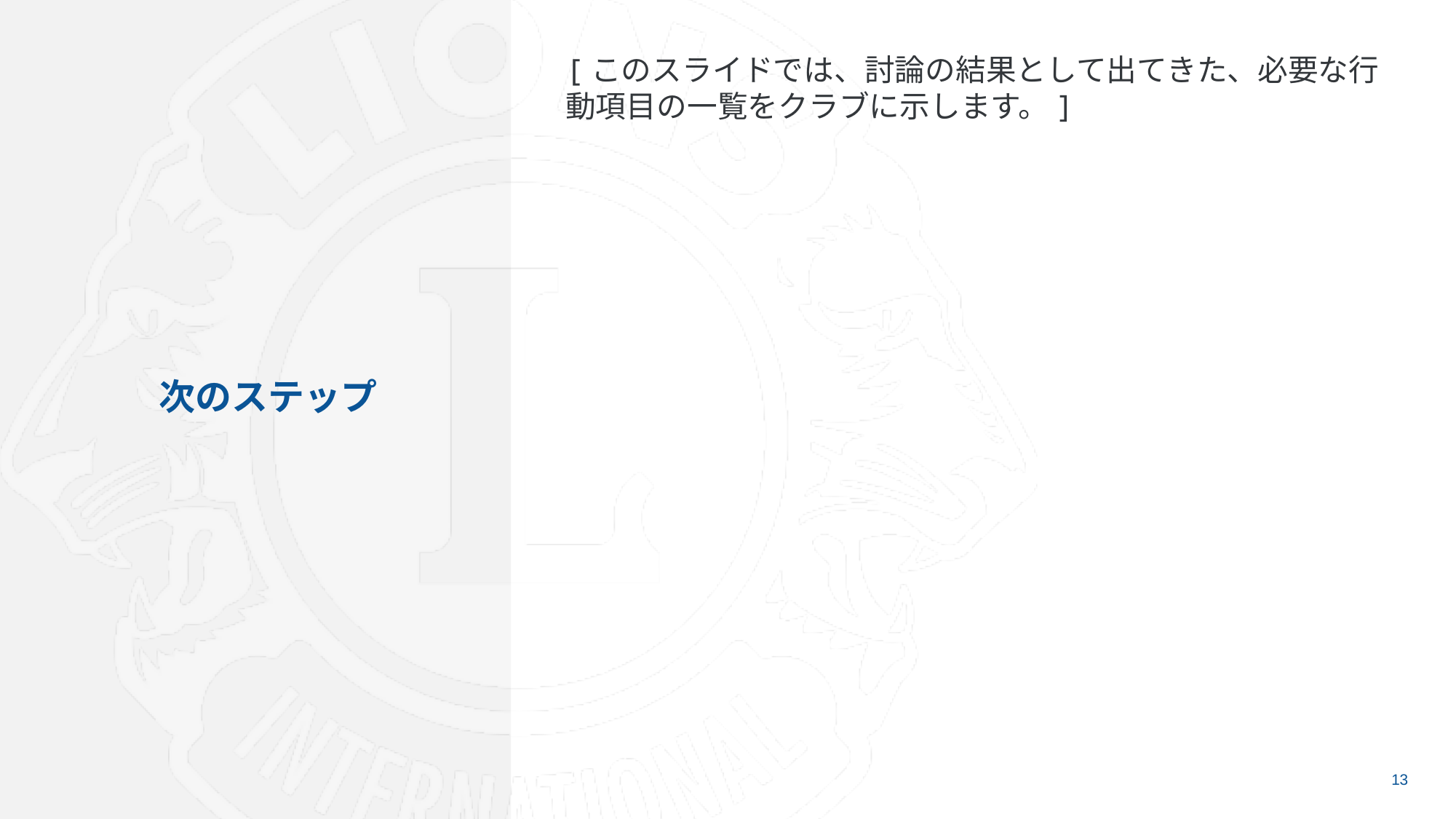

[このスライドでは、討論の結果として出てきた、必要な行動項目の一覧をクラブに示します。]
次のステップ